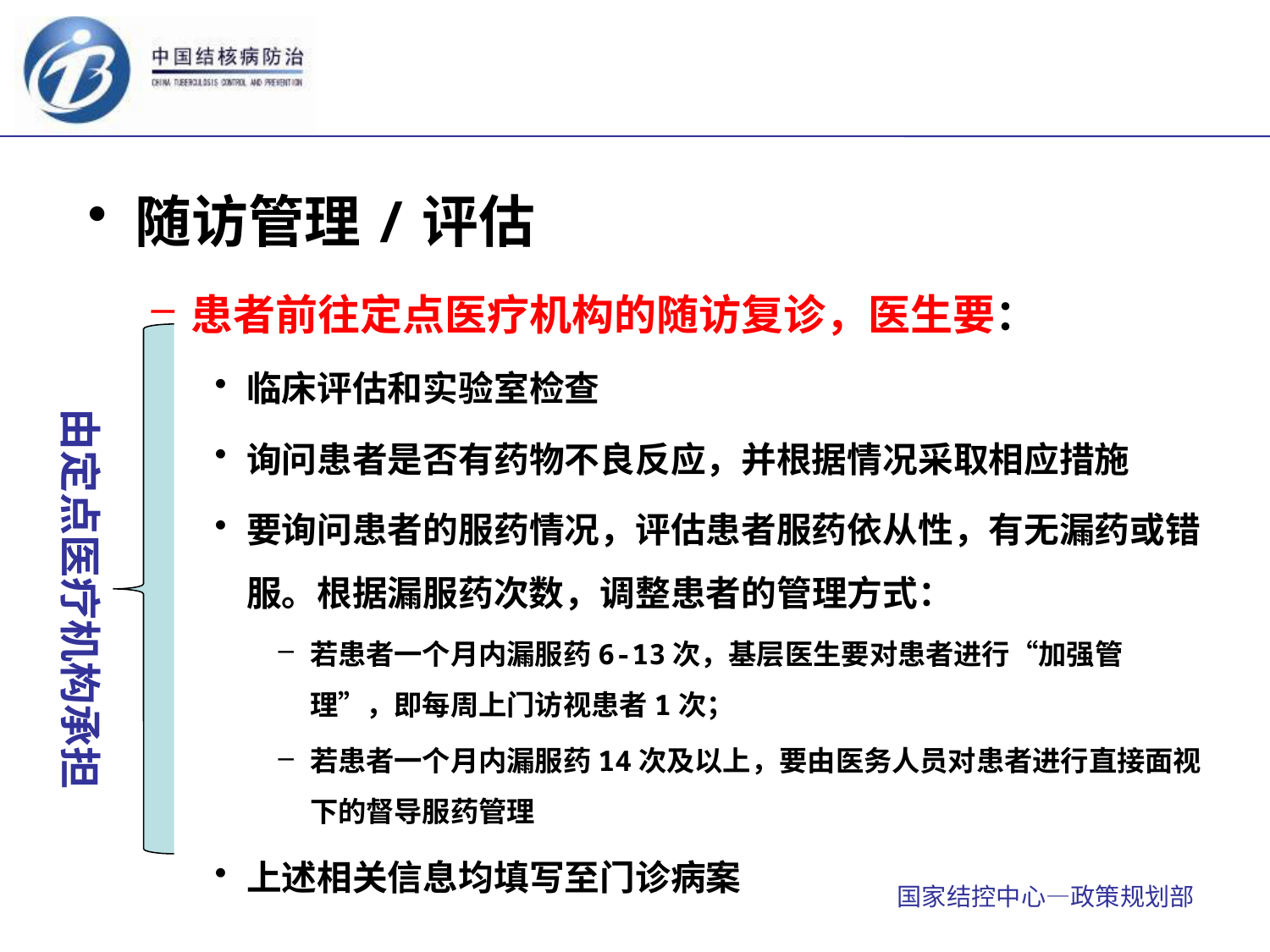

随访管理/评估
患者前往定点医疗机构的随访复诊，医生要：
临床评估和实验室检查
询问患者是否有药物不良反应，并根据情况采取相应措施
要询问患者的服药情况，评估患者服药依从性，有无漏药或错服。根据漏服药次数，调整患者的管理方式：
若患者一个月内漏服药6-13次，基层医生要对患者进行“加强管理”，即每周上门访视患者1次；
若患者一个月内漏服药14次及以上，要由医务人员对患者进行直接面视下的督导服药管理
上述相关信息均填写至门诊病案

由定点医疗机构承担